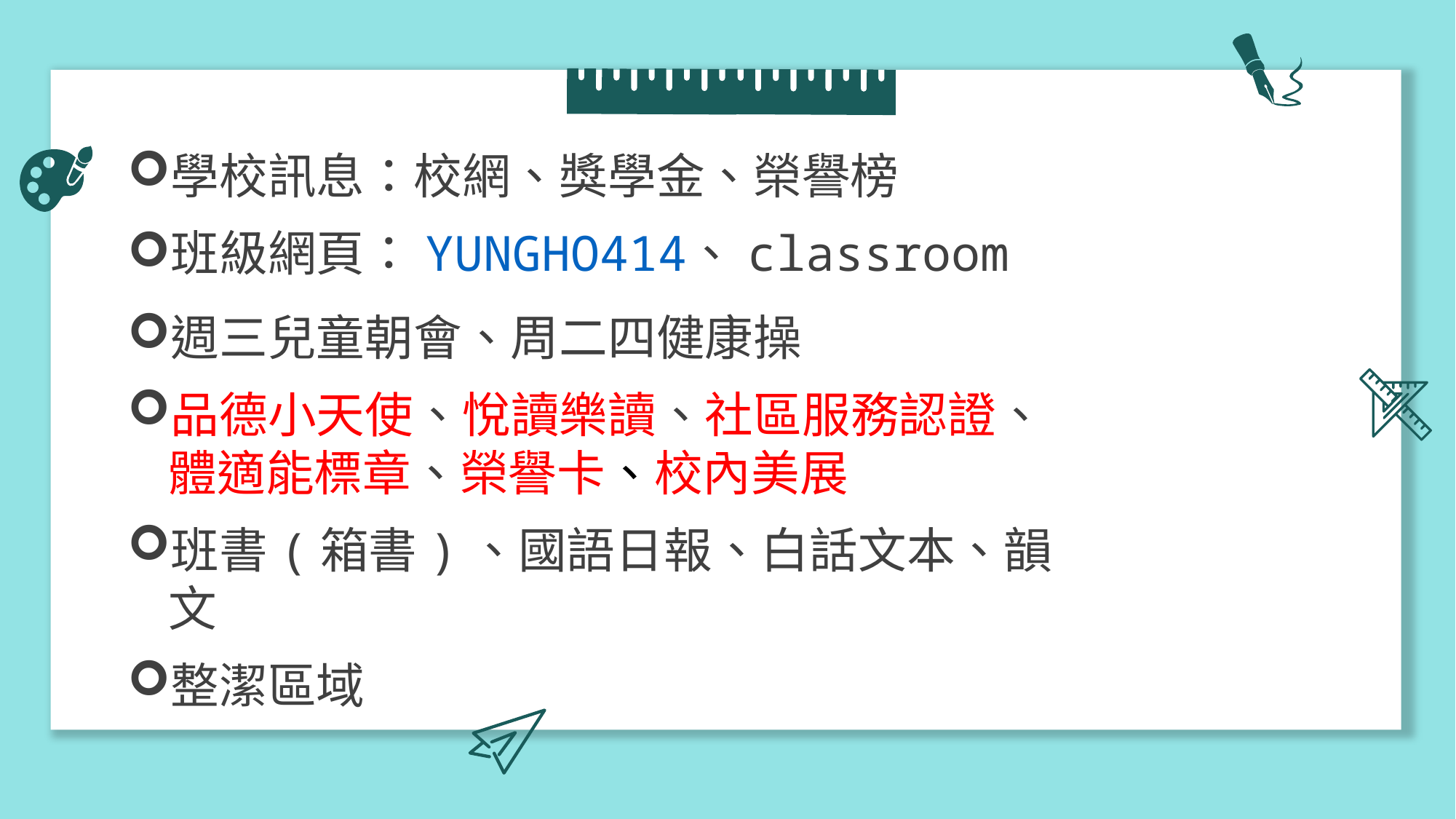

學校訊息：校網、獎學金、榮譽榜
班級網頁：YUNGHO414、classroom
週三兒童朝會、周二四健康操
品德小天使、悅讀樂讀、社區服務認證、體適能標章、榮譽卡、校內美展
班書(箱書)、國語日報、白話文本、韻文
整潔區域